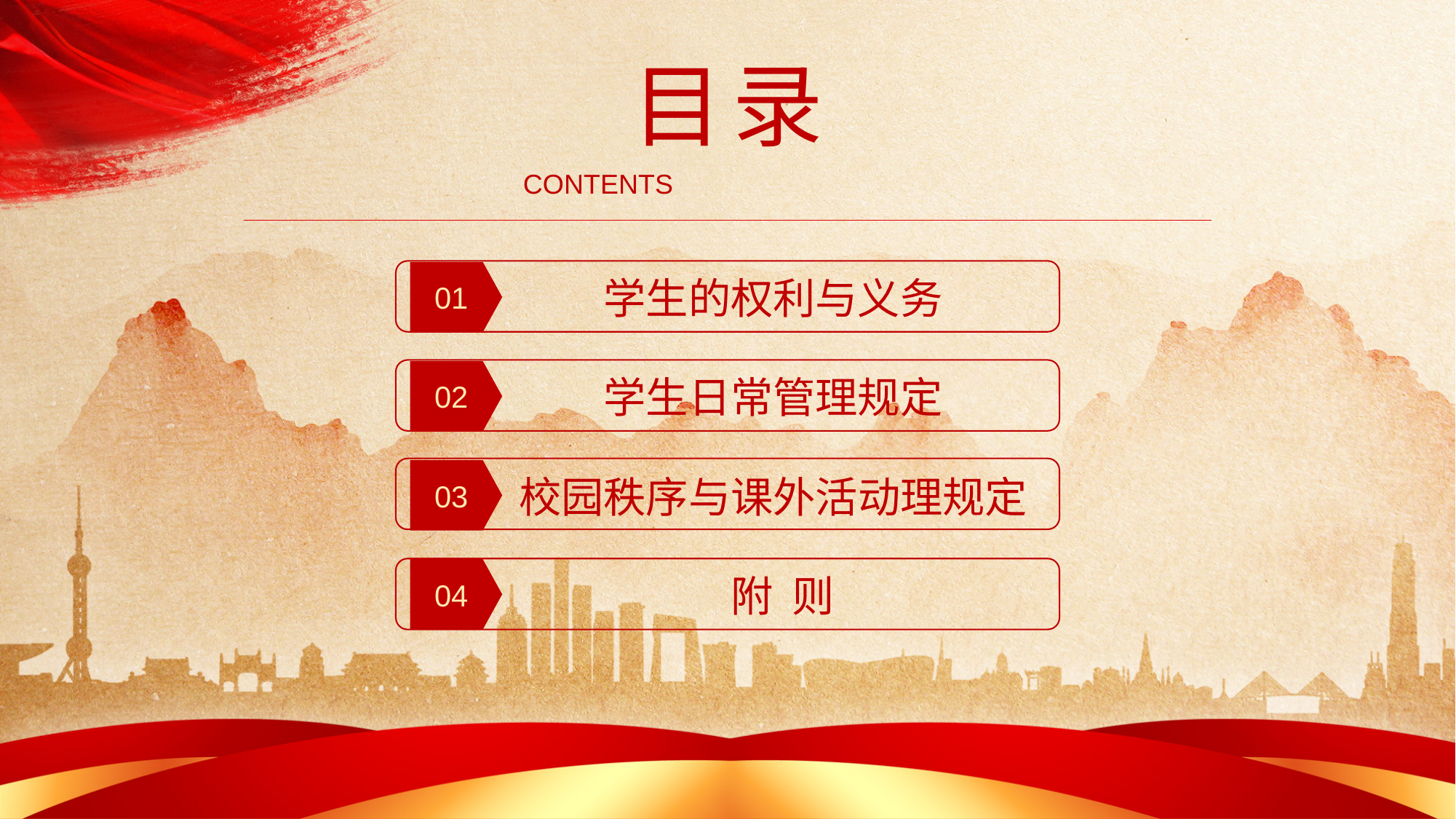

目录
CONTENTS

01
学生的权利与义务

02
学生日常管理规定

03
校园秩序与课外活动理规定

04
 附  则